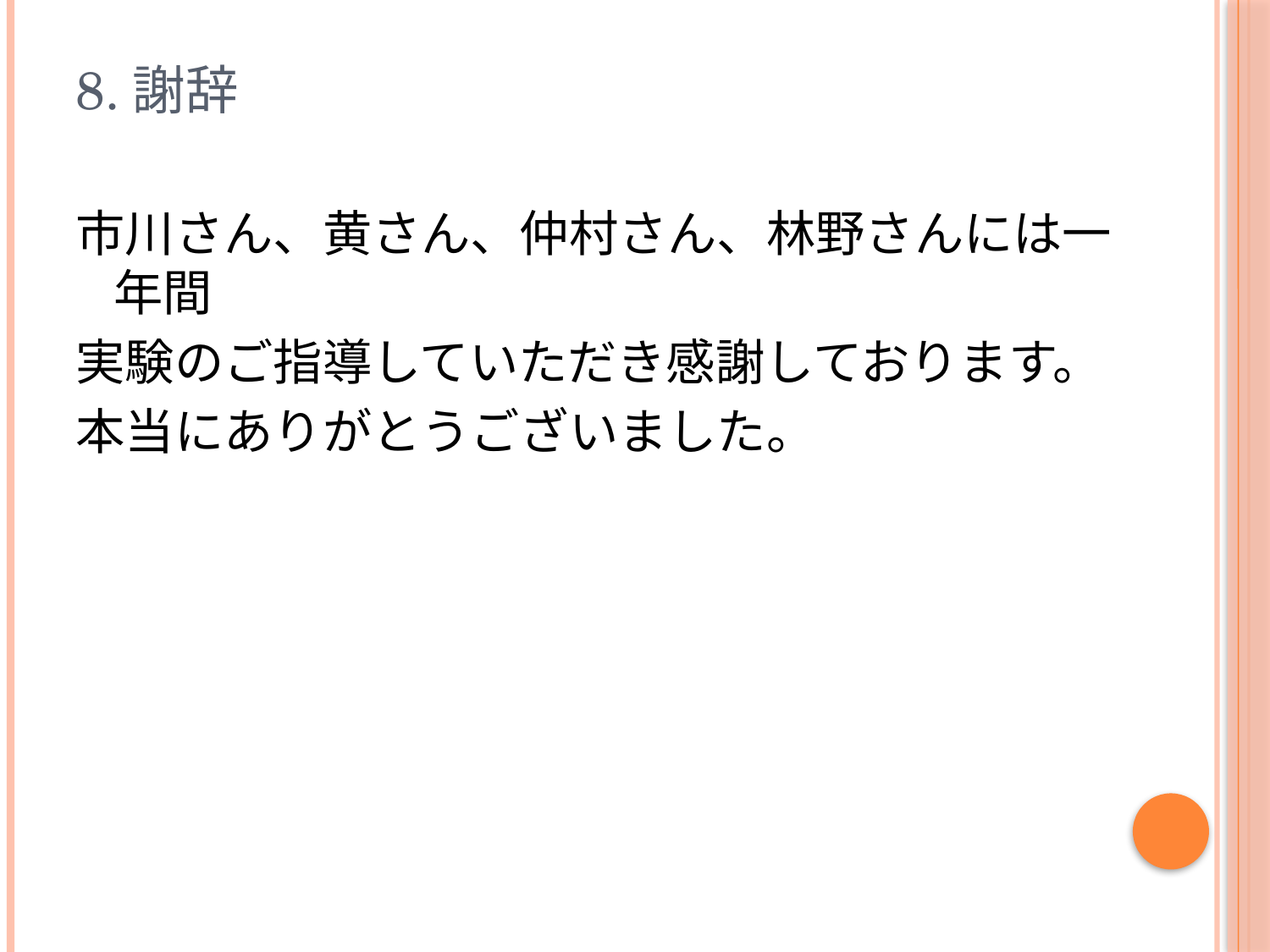

# 8.謝辞
市川さん、黄さん、仲村さん、林野さんには一年間
実験のご指導していただき感謝しております。
本当にありがとうございました。